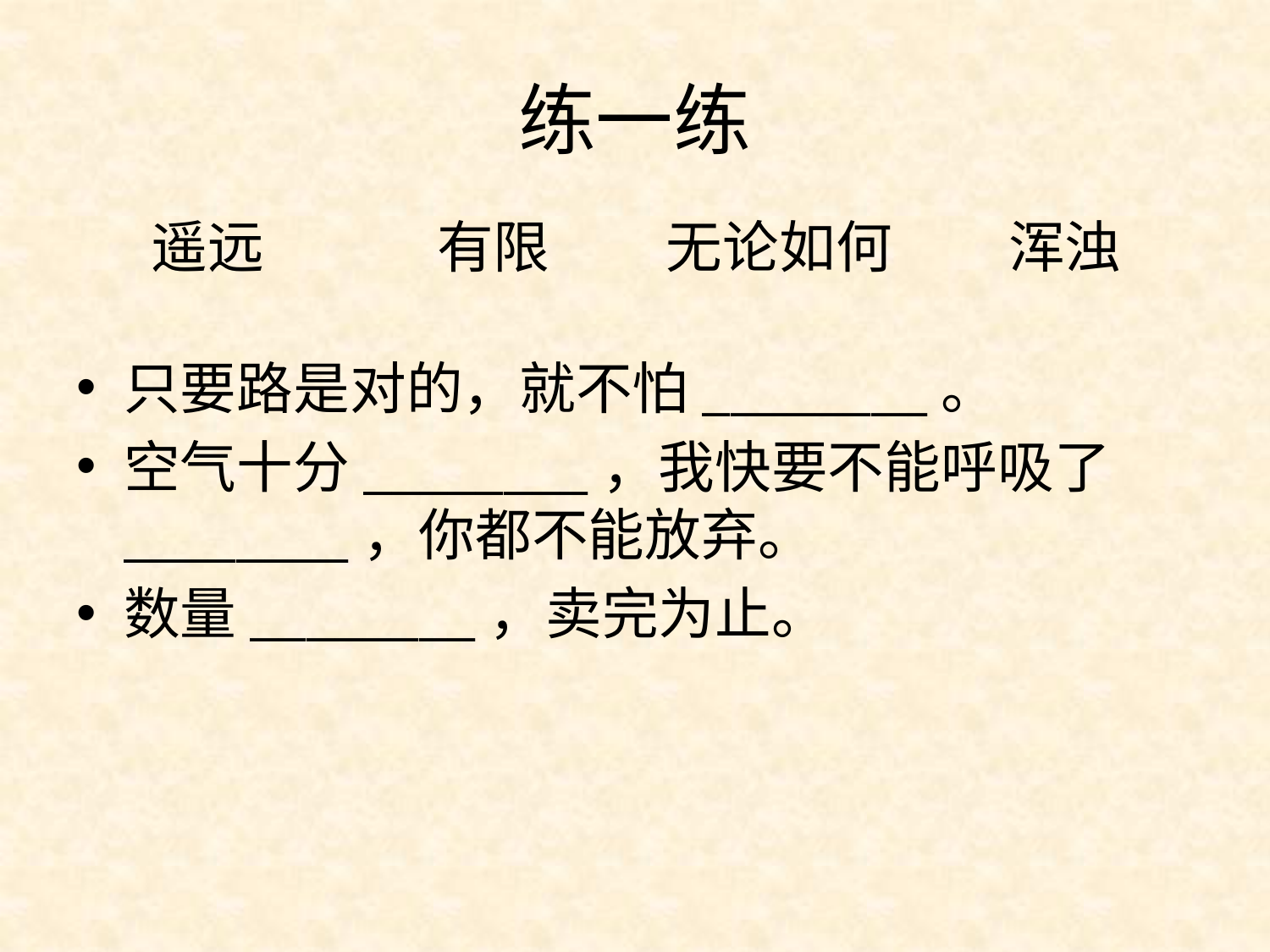

# 练一练
| 遥远 | 有限 | 无论如何 | 浑浊 |
| --- | --- | --- | --- |
只要路是对的，就不怕________。
空气十分________，我快要不能呼吸了________，你都不能放弃。
数量________，卖完为止。